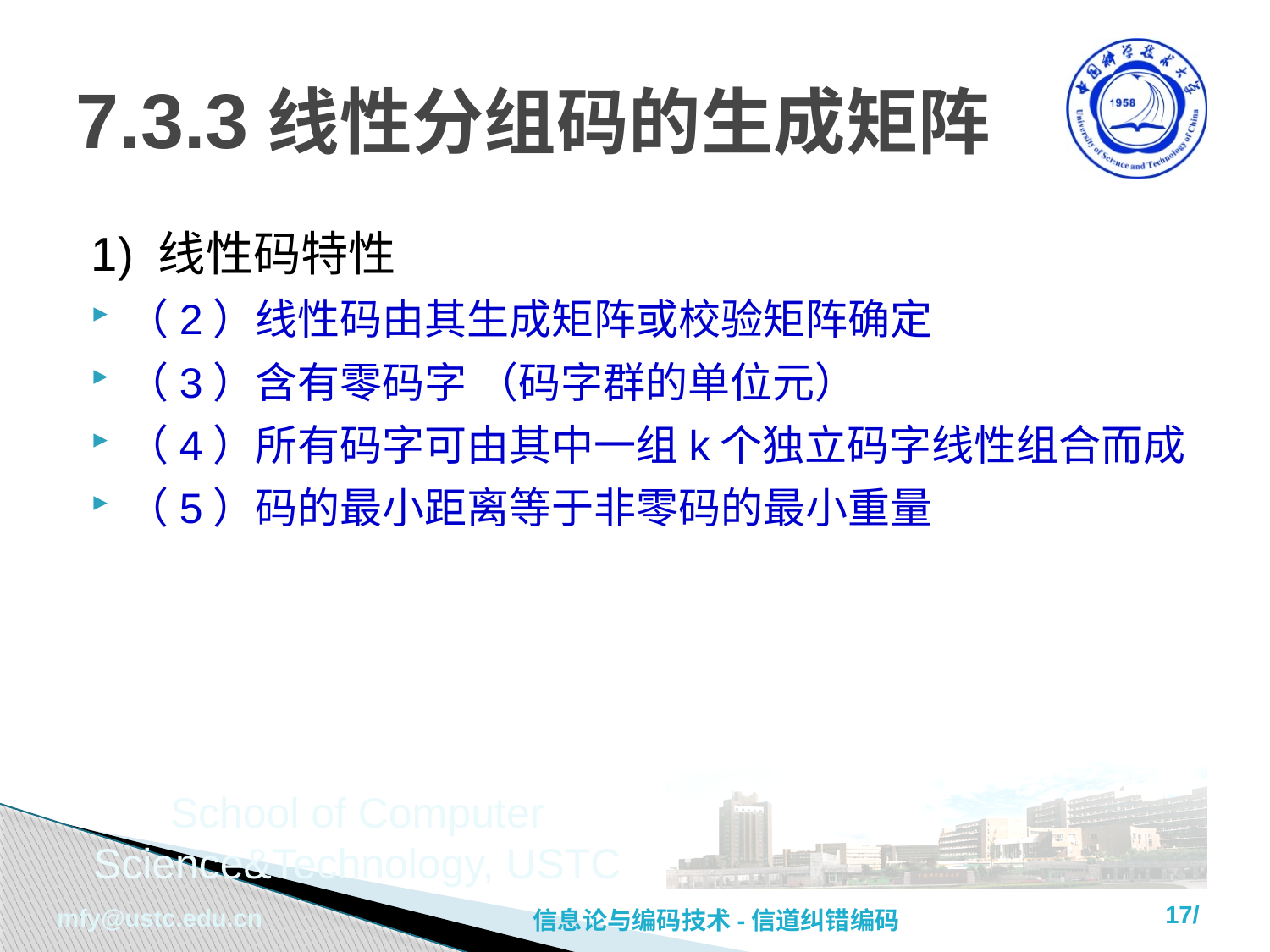

# 7.3.3线性分组码的生成矩阵
1) 线性码特性
（2）线性码由其生成矩阵或校验矩阵确定
（3）含有零码字 （码字群的单位元）
（4）所有码字可由其中一组k个独立码字线性组合而成
（5）码的最小距离等于非零码的最小重量